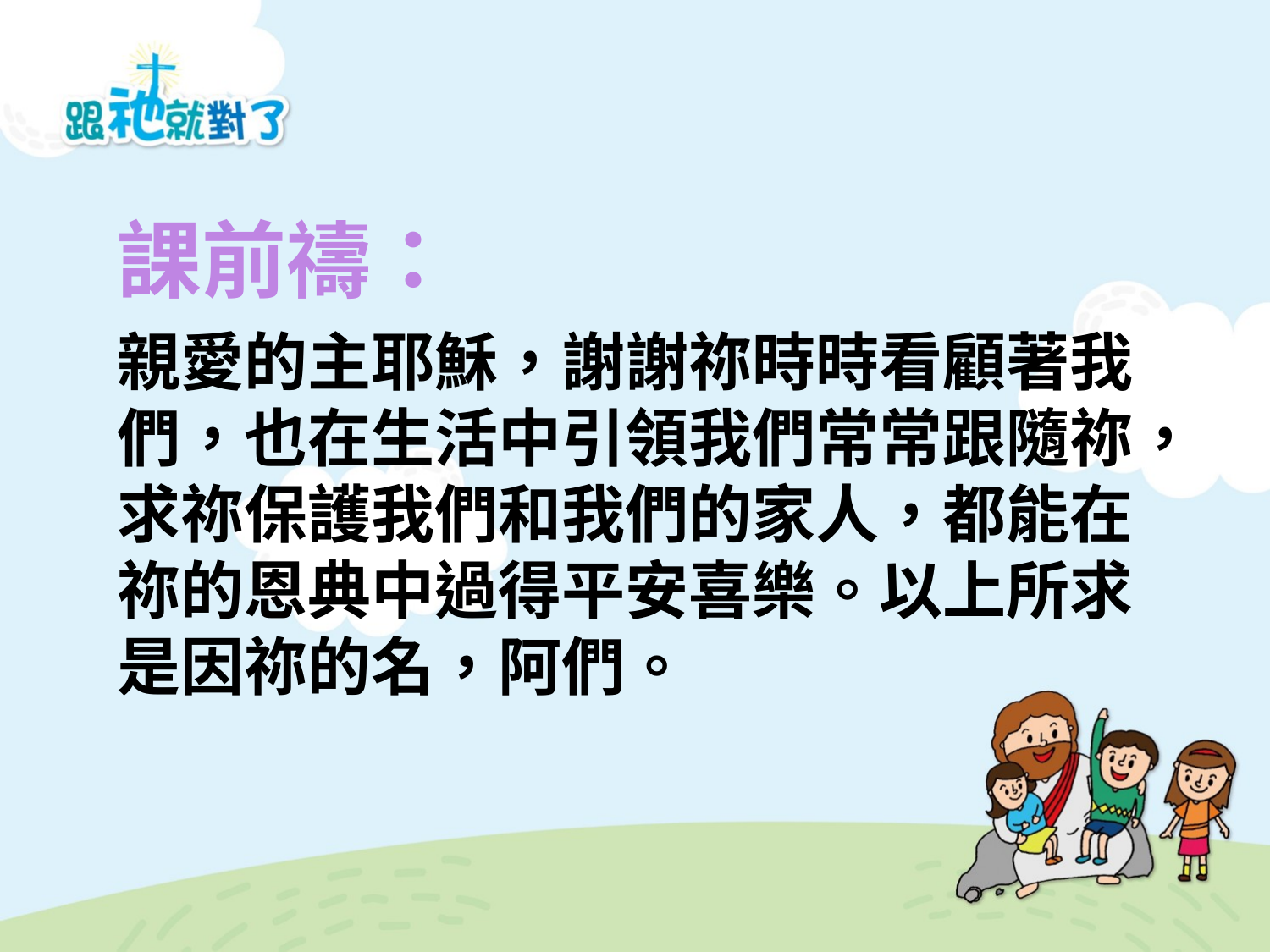

課前禱：
親愛的主耶穌，謝謝祢時時看顧著我們，也在生活中引領我們常常跟隨祢，求祢保護我們和我們的家人，都能在祢的恩典中過得平安喜樂。以上所求是因祢的名，阿們。